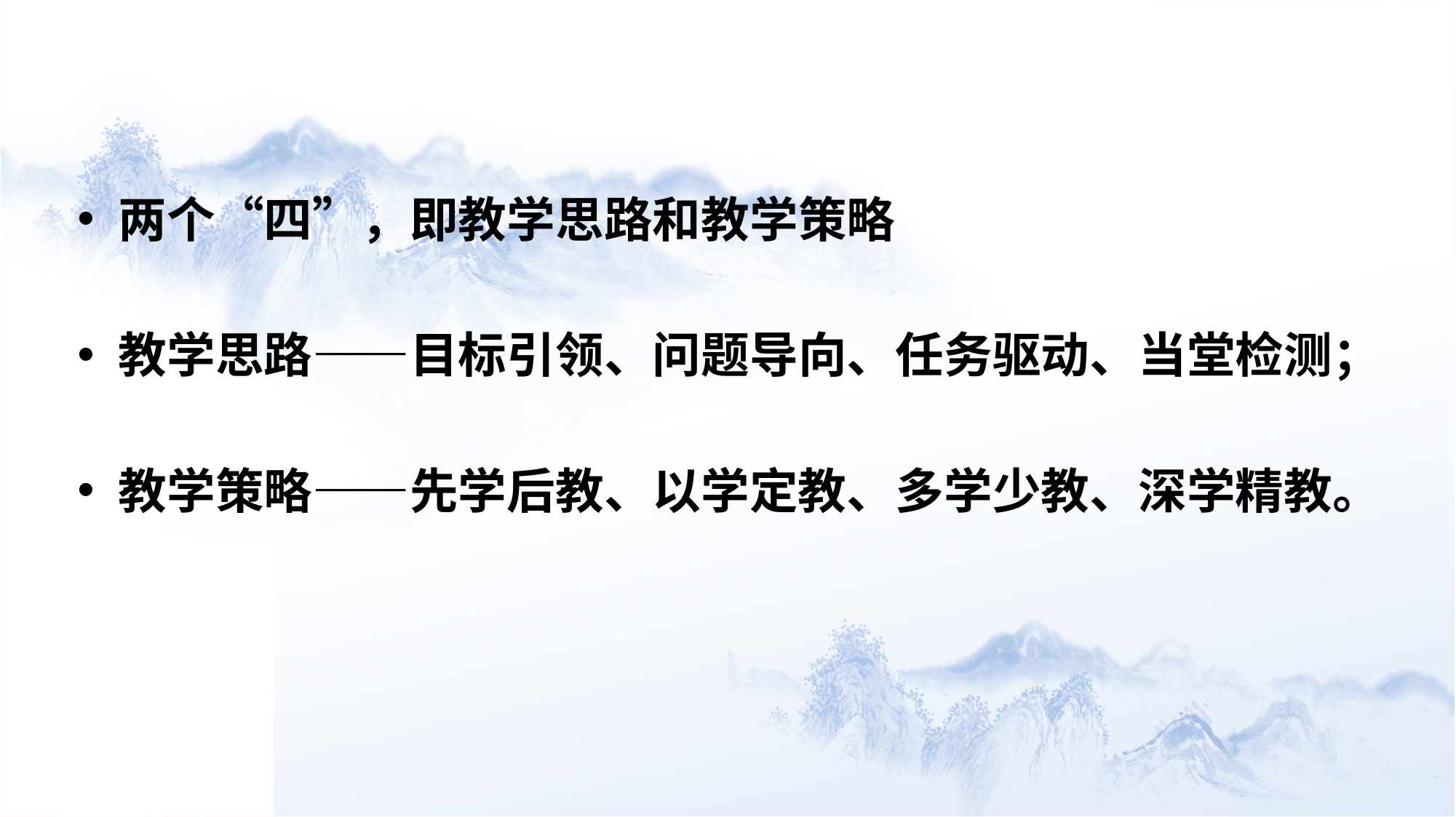

#
两个“四”，即教学思路和教学策略

教学思路——目标引领、问题导向、任务驱动、当堂检测；

教学策略——先学后教、以学定教、多学少教、深学精教。